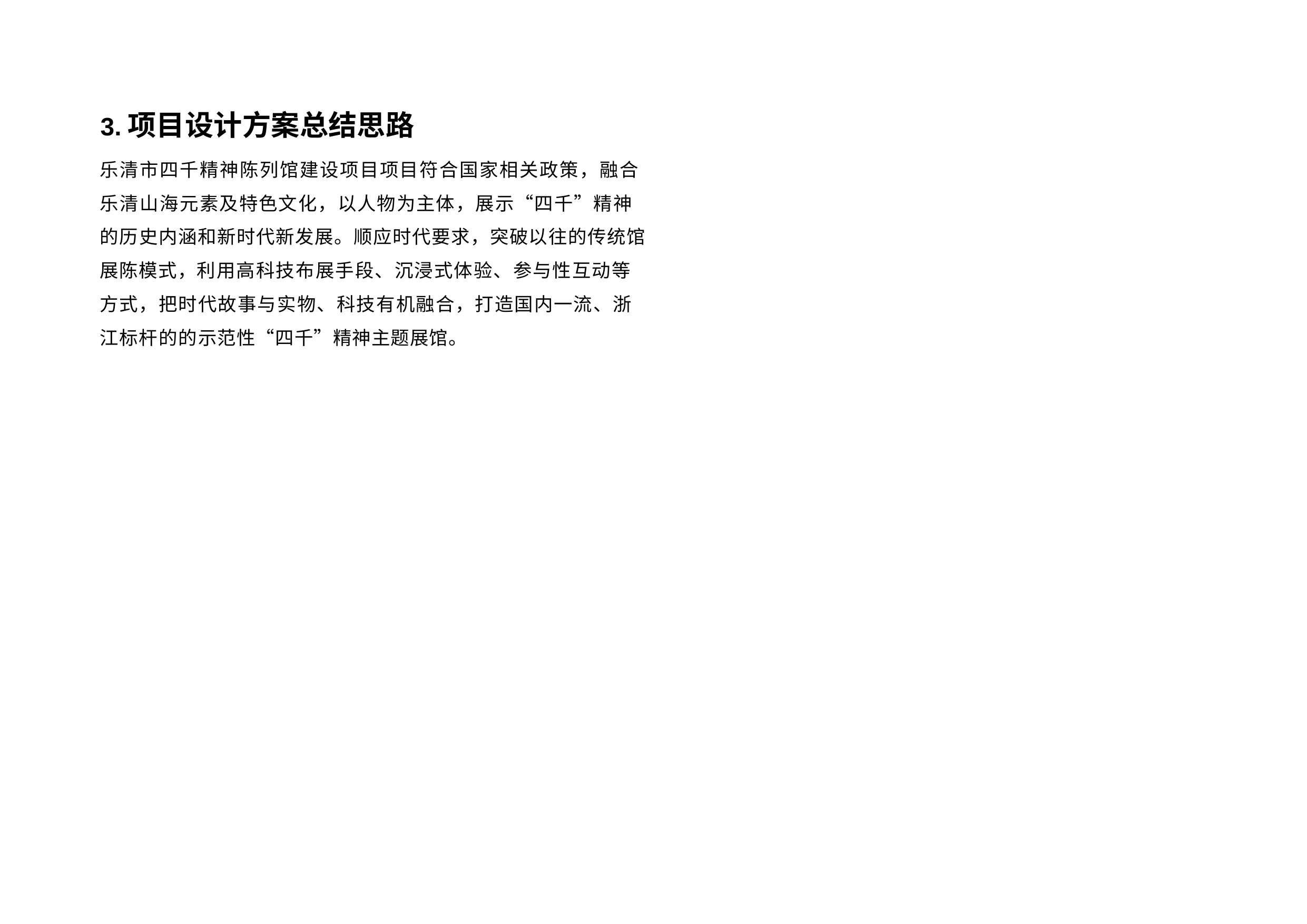

3.项目设计方案总结思路
乐清市四千精神陈列馆建设项目项目符合国家相关政策，融合乐清山海元素及特色文化，以人物为主体，展示“四千”精神的历史内涵和新时代新发展。顺应时代要求，突破以往的传统馆展陈模式，利用高科技布展手段、沉浸式体验、参与性互动等方式，把时代故事与实物、科技有机融合，打造国内一流、浙江标杆的的示范性“四千”精神主题展馆。
6